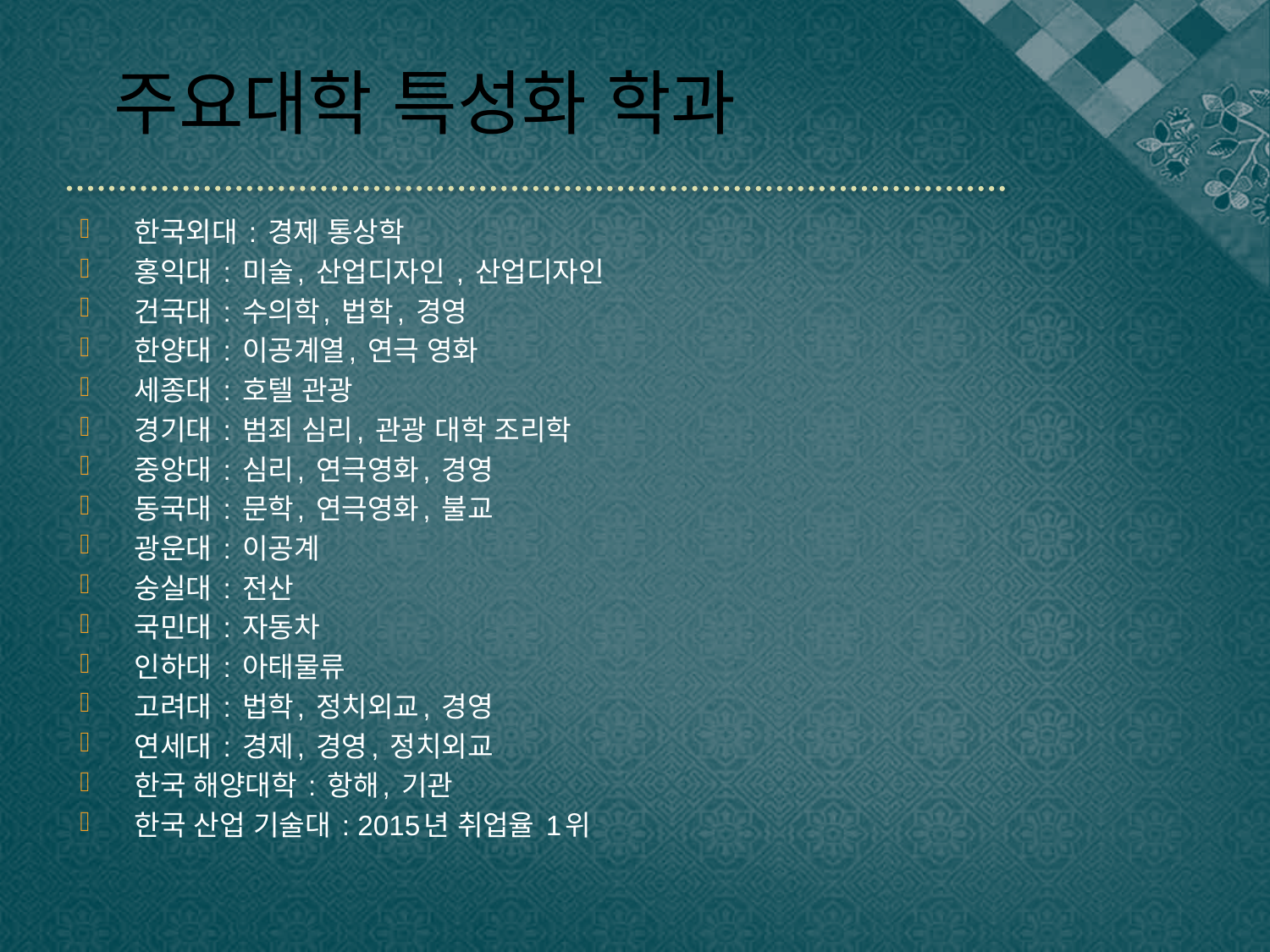

# 주요대학 특성화 학과
 한국외대 : 경제 통상학
 홍익대 : 미술, 산업디자인 , 산업디자인
 건국대 : 수의학, 법학, 경영
 한양대 : 이공계열, 연극 영화
 세종대 : 호텔 관광
 경기대 : 범죄 심리, 관광 대학 조리학
 중앙대 : 심리, 연극영화, 경영
 동국대 : 문학, 연극영화, 불교
 광운대 : 이공계
 숭실대 : 전산
 국민대 : 자동차
 인하대 : 아태물류
 고려대 : 법학, 정치외교, 경영
 연세대 : 경제, 경영, 정치외교
 한국 해양대학 : 항해, 기관
 한국 산업 기술대 : 2015년 취업율 1위